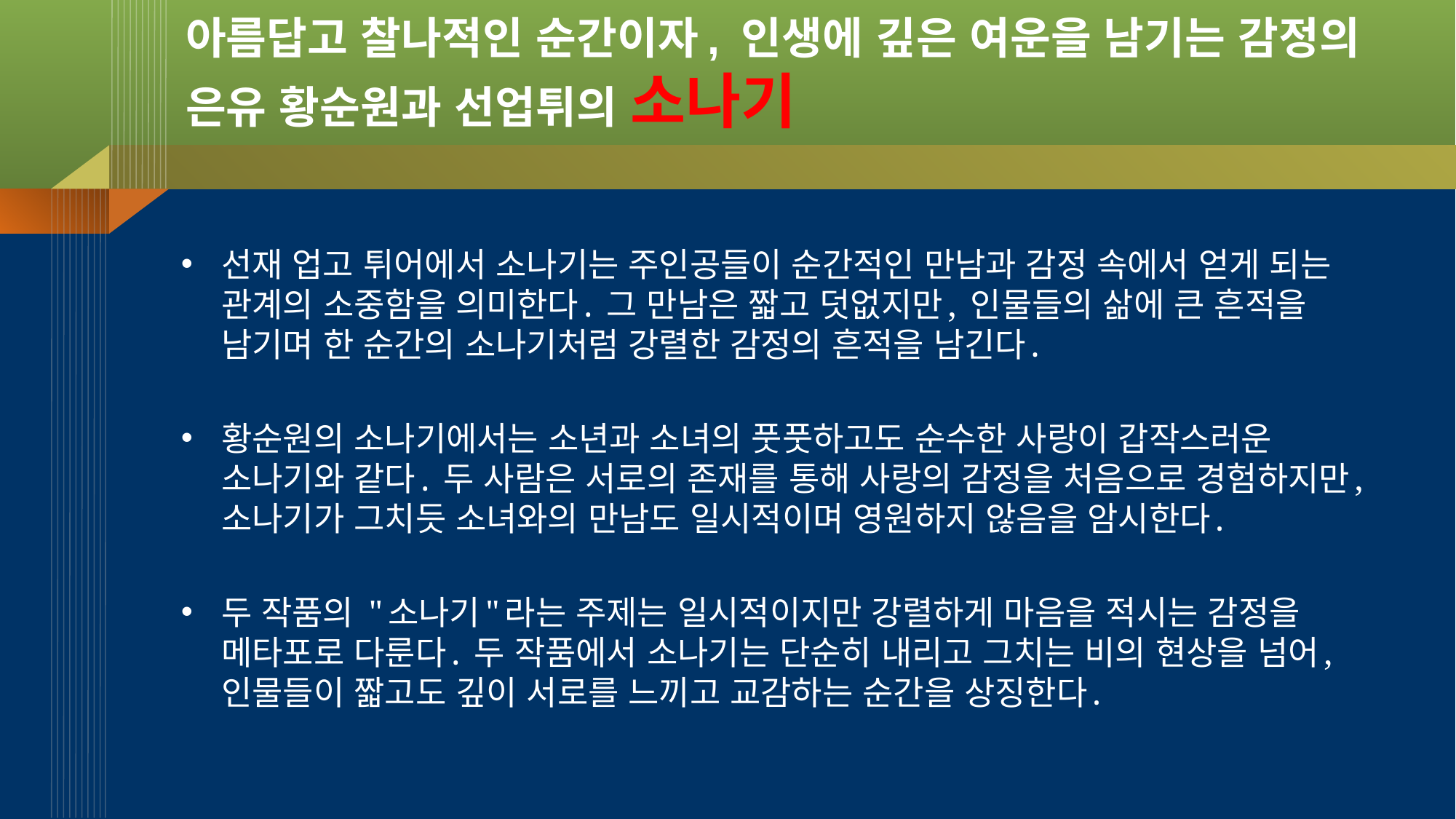

# 아름답고 찰나적인 순간이자, 인생에 깊은 여운을 남기는 감정의 은유 황순원과 선업튀의 소나기

선재 업고 튀어에서 소나기는 주인공들이 순간적인 만남과 감정 속에서 얻게 되는 관계의 소중함을 의미한다. 그 만남은 짧고 덧없지만, 인물들의 삶에 큰 흔적을 남기며 한 순간의 소나기처럼 강렬한 감정의 흔적을 남긴다.

황순원의 소나기에서는 소년과 소녀의 풋풋하고도 순수한 사랑이 갑작스러운 소나기와 같다. 두 사람은 서로의 존재를 통해 사랑의 감정을 처음으로 경험하지만, 소나기가 그치듯 소녀와의 만남도 일시적이며 영원하지 않음을 암시한다.

두 작품의 "소나기"라는 주제는 일시적이지만 강렬하게 마음을 적시는 감정을 메타포로 다룬다. 두 작품에서 소나기는 단순히 내리고 그치는 비의 현상을 넘어, 인물들이 짧고도 깊이 서로를 느끼고 교감하는 순간을 상징한다.